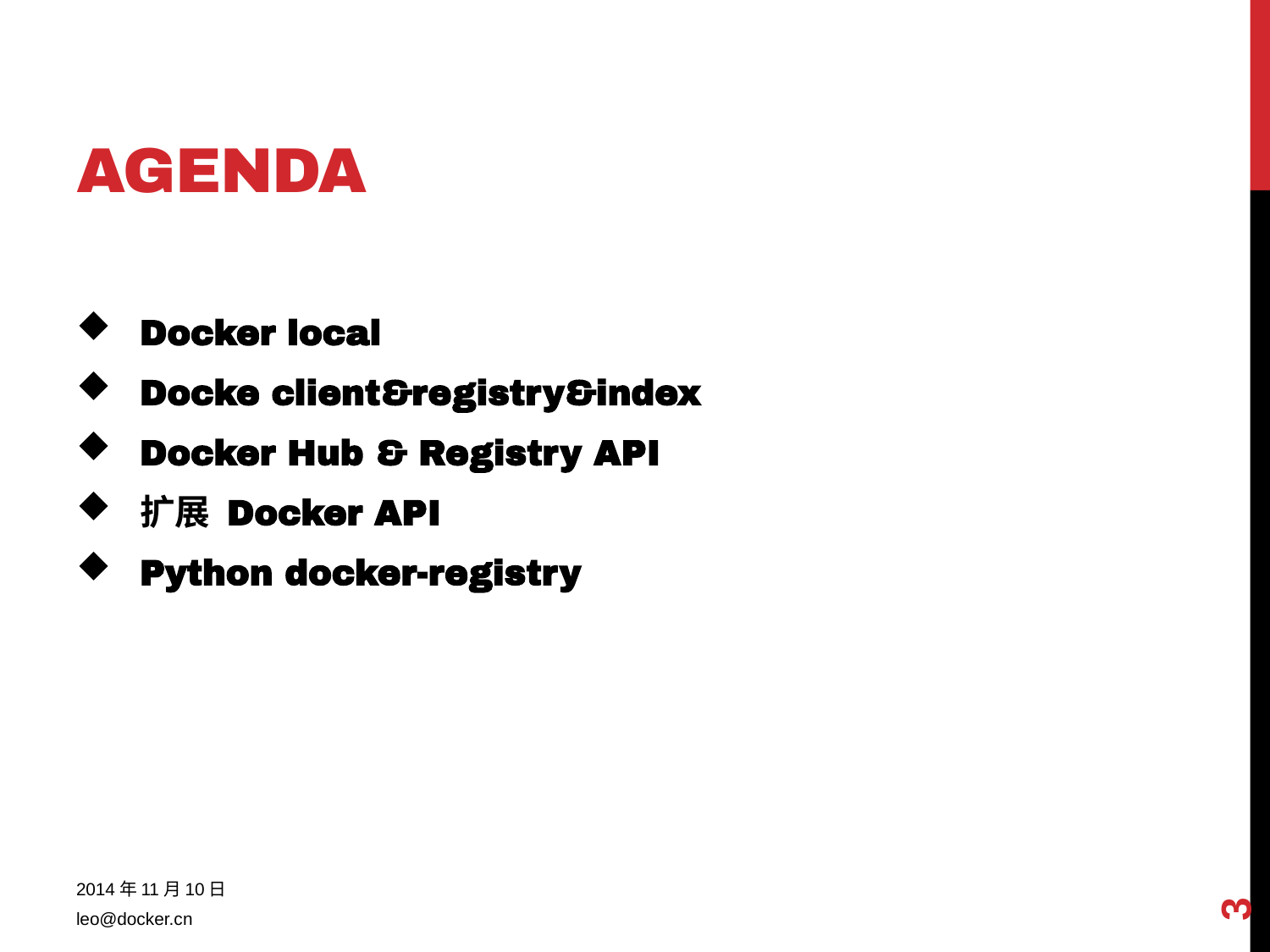

# agenda

Docker local
Docke client&registry&index
Docker Hub & Registry API
扩展 Docker API
Python docker-registry
3
2014年11月10日
leo@docker.cn